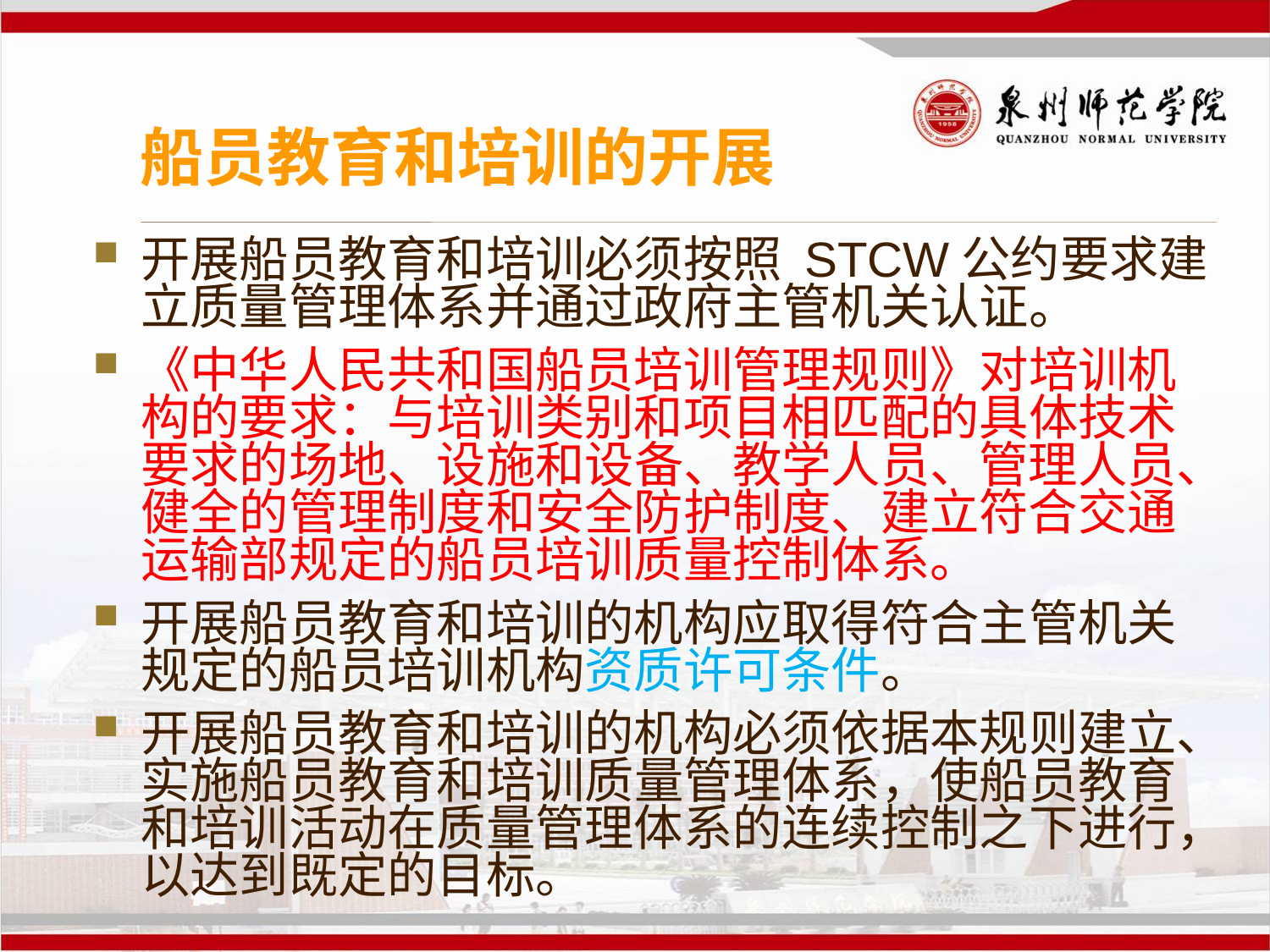

# 船员教育和培训的开展
开展船员教育和培训必须按照 STCW公约要求建立质量管理体系并通过政府主管机关认证。
《中华人民共和国船员培训管理规则》对培训机构的要求：与培训类别和项目相匹配的具体技术要求的场地、设施和设备、教学人员、管理人员、健全的管理制度和安全防护制度、建立符合交通运输部规定的船员培训质量控制体系。
开展船员教育和培训的机构应取得符合主管机关规定的船员培训机构资质许可条件。
开展船员教育和培训的机构必须依据本规则建立、实施船员教育和培训质量管理体系，使船员教育和培训活动在质量管理体系的连续控制之下进行，以达到既定的目标。